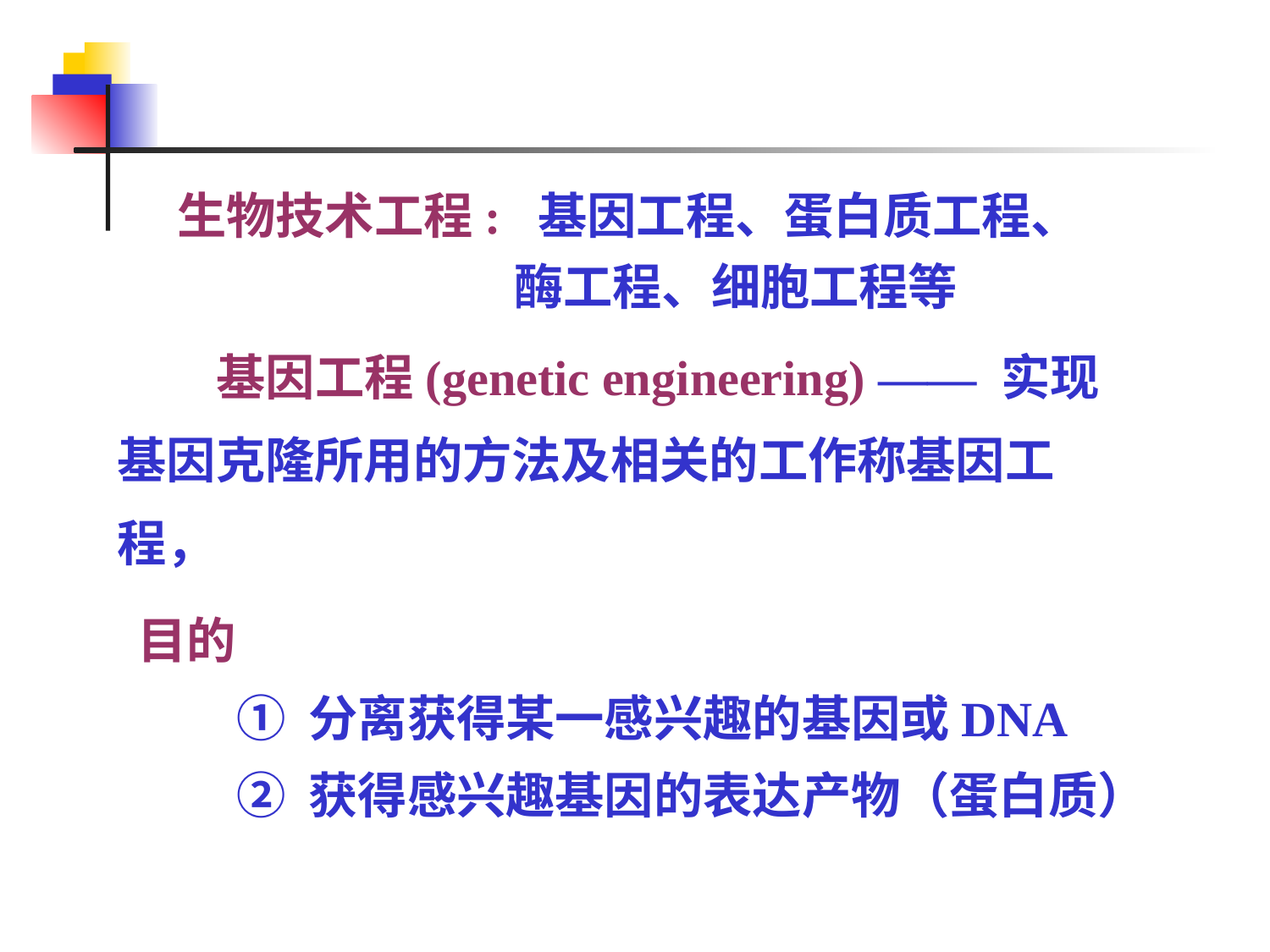

生物技术工程:  基因工程、蛋白质工程、酶工程、细胞工程等
基因工程(genetic engineering) —— 实现基因克隆所用的方法及相关的工作称基因工程，
目的
① 分离获得某一感兴趣的基因或DNA
② 获得感兴趣基因的表达产物（蛋白质）